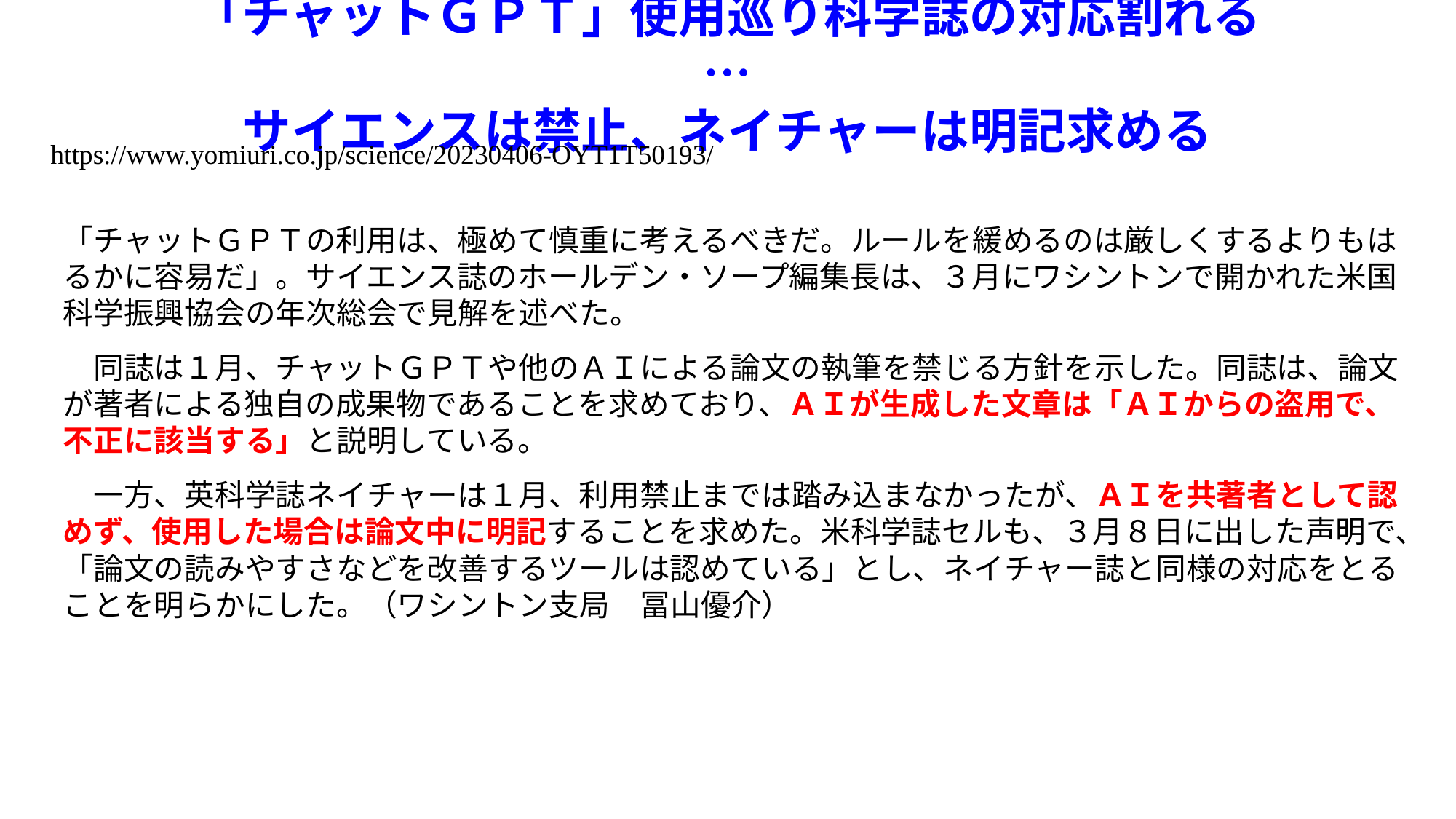

# 「チャットＧＰＴ」使用巡り科学誌の対応割れる… サイエンスは禁止、ネイチャーは明記求める
https://www.yomiuri.co.jp/science/20230406-OYT1T50193/
「チャットＧＰＴの利用は、極めて慎重に考えるべきだ。ルールを緩めるのは厳しくするよりもはるかに容易だ」。サイエンス誌のホールデン・ソープ編集長は、３月にワシントンで開かれた米国科学振興協会の年次総会で見解を述べた。
　同誌は１月、チャットＧＰＴや他のＡＩによる論文の執筆を禁じる方針を示した。同誌は、論文が著者による独自の成果物であることを求めており、ＡＩが生成した文章は「ＡＩからの盗用で、不正に該当する」と説明している。
　一方、英科学誌ネイチャーは１月、利用禁止までは踏み込まなかったが、ＡＩを共著者として認めず、使用した場合は論文中に明記することを求めた。米科学誌セルも、３月８日に出した声明で、「論文の読みやすさなどを改善するツールは認めている」とし、ネイチャー誌と同様の対応をとることを明らかにした。（ワシントン支局　冨山優介）